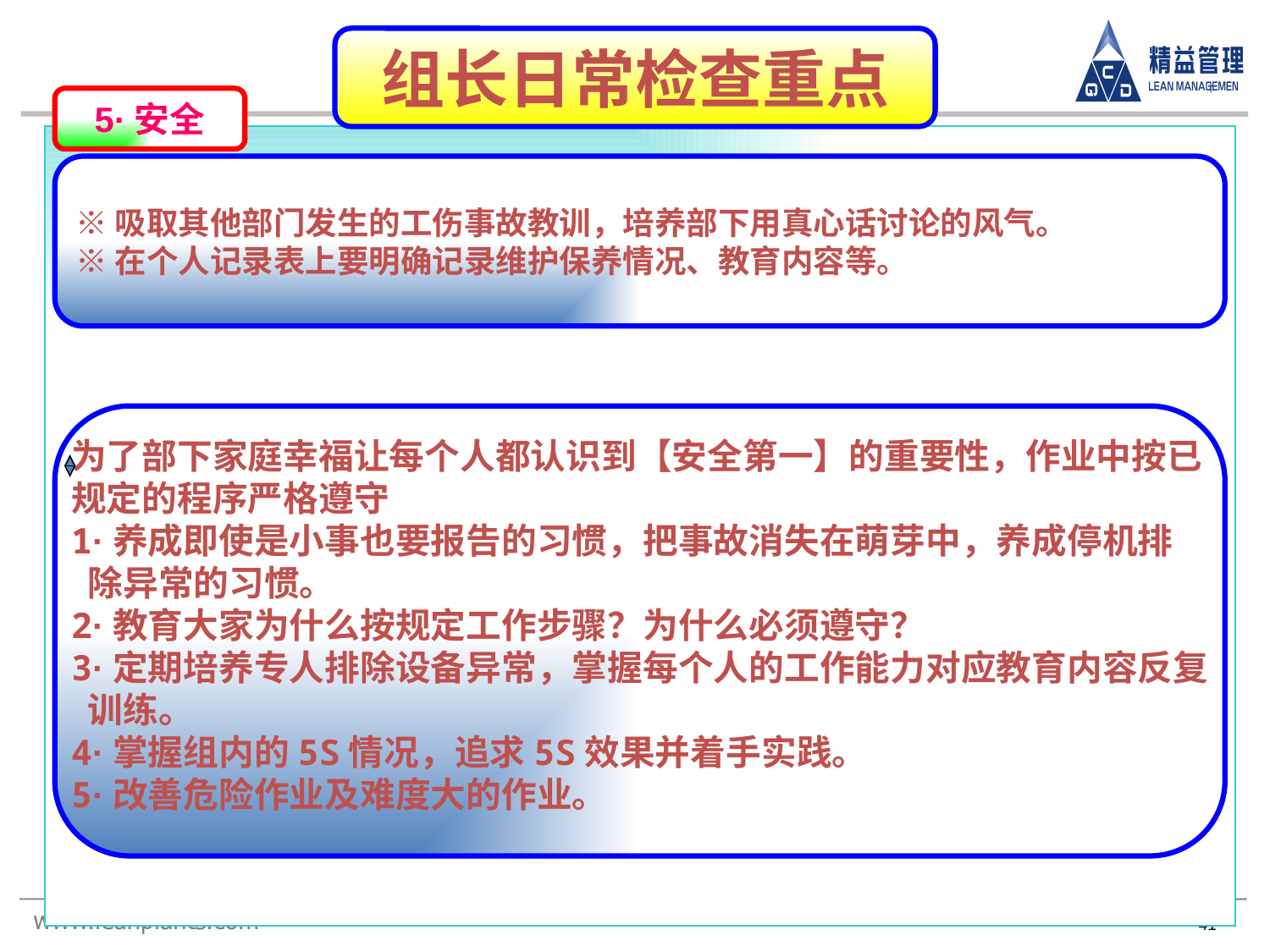

组长日常检查重点
#
5·安全

※吸取其他部门发生的工伤事故教训，培养部下用真心话讨论的风气。
※在个人记录表上要明确记录维护保养情况、教育内容等。

为了部下家庭幸福让每个人都认识到【安全第一】的重要性，作业中按已
规定的程序严格遵守
1·养成即使是小事也要报告的习惯，把事故消失在萌芽中，养成停机排
 除异常的习惯。
2·教育大家为什么按规定工作步骤？为什么必须遵守？
3·定期培养专人排除设备异常，掌握每个人的工作能力对应教育内容反复
 训练。
4·掌握组内的5S情况，追求5S效果并着手实践。
5·改善危险作业及难度大的作业。